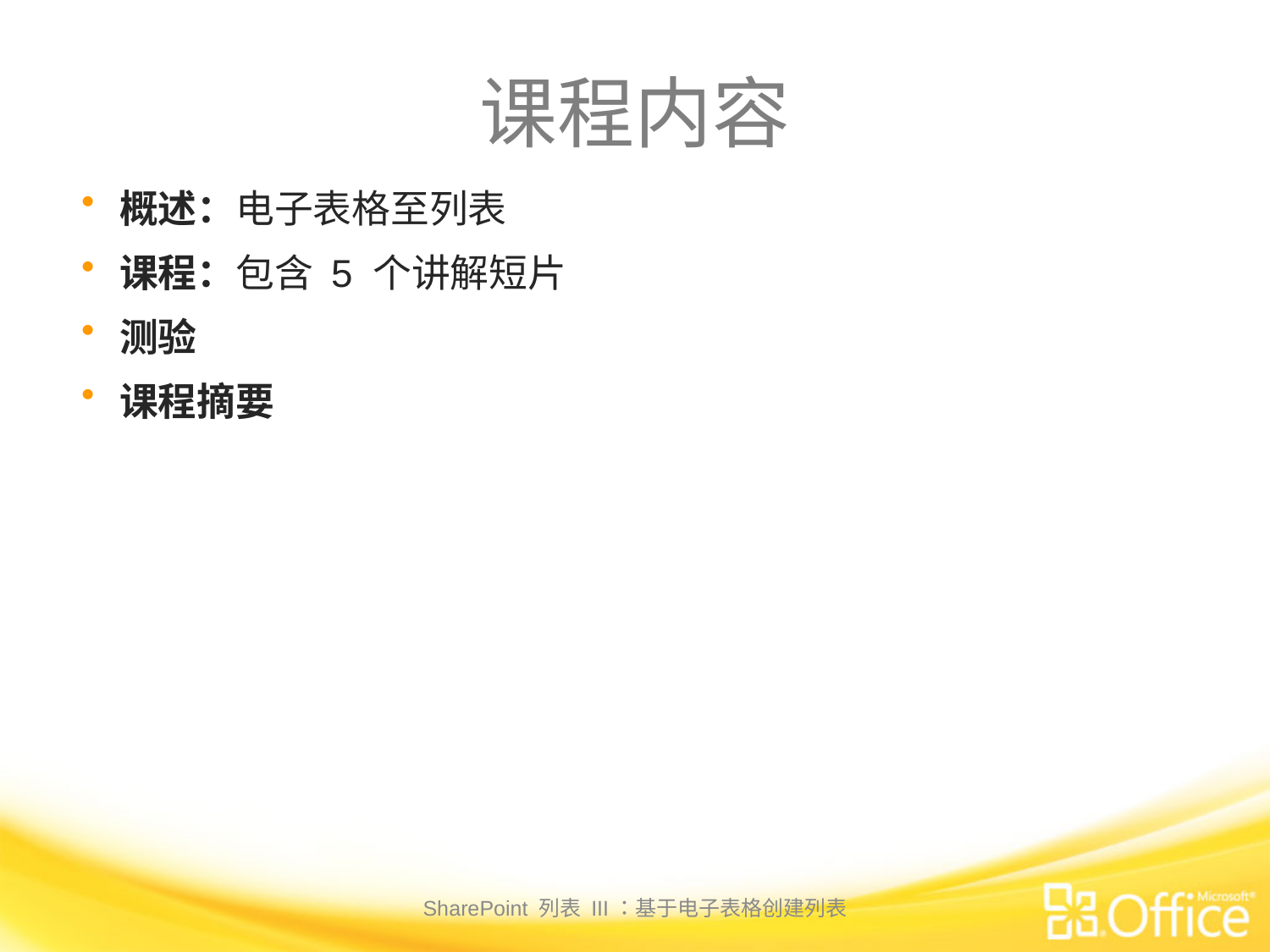

# 课程内容
概述：电子表格至列表
课程：包含 5 个讲解短片
测验
课程摘要
SharePoint 列表 III：基于电子表格创建列表